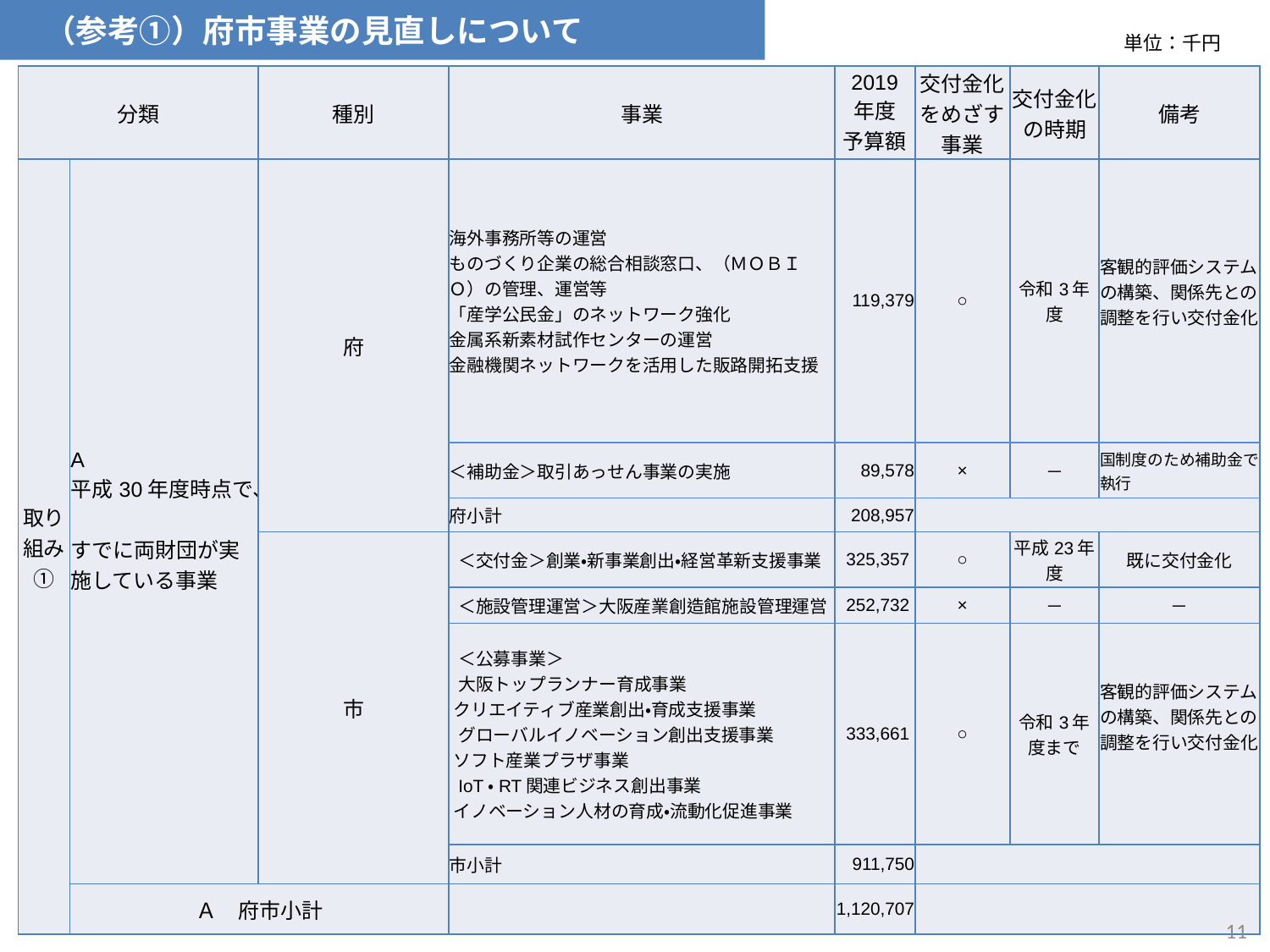

（参考①）府市事業の見直しについて
単位：千円
| 分類 |  | 種別 | 事業 | 2019 年度 予算額 | 交付金化をめざす事業 | 交付金化 の時期 | 備考 |
| --- | --- | --- | --- | --- | --- | --- | --- |
| 取り組み① | A 平成30年度時点で、 すでに両財団が実施している事業 | 府 | 海外事務所等の運営 ものづくり企業の総合相談窓口、（ＭＯＢＩＯ）の管理、運営等 「産学公民金」のネットワーク強化 金属系新素材試作センターの運営 金融機関ネットワークを活用した販路開拓支援 | 119,379 | ○ | 令和3年度 | 客観的評価システムの構築、関係先との調整を行い交付金化 |
|  |  |  | ＜補助金＞取引あっせん事業の実施 | 89,578 | × | － | 国制度のため補助金で執行 |
|  |  |  | 府小計 | 208,957 |  |  |  |
|  |  | 市 | ＜交付金＞創業・新事業創出・経営革新支援事業 | 325,357 | ○ | 平成23年度 | 既に交付金化 |
|  |  |  | ＜施設管理運営＞大阪産業創造館施設管理運営 | 252,732 | × | － | － |
|  |  |  | ＜公募事業＞ 大阪トップランナー育成事業 クリエイティブ産業創出・育成支援事業 グローバルイノベーション創出支援事業 ソフト産業プラザ事業 IoT・RT関連ビジネス創出事業 イノベーション人材の育成・流動化促進事業 | 333,661 | ○ | 令和3年度まで | 客観的評価システムの構築、関係先との調整を行い交付金化 |
|  |  |  | 市小計 | 911,750 |  |  |  |
|  | Ａ　府市小計 |  |  | 1,120,707 |  |  |  |
11